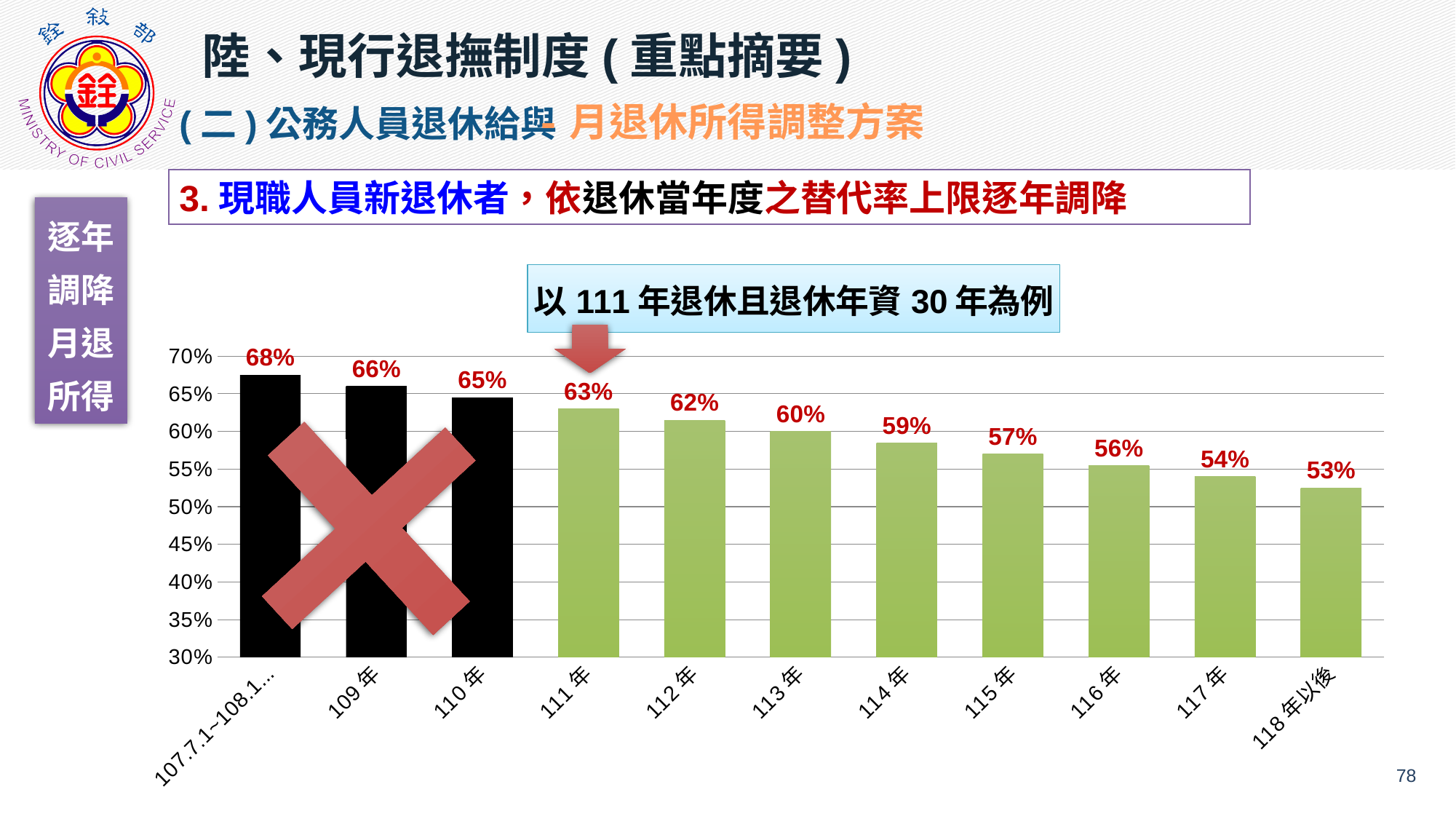

陸、現行退撫制度(重點摘要)
(二)公務人員退休給與
-月退休所得調整方案
3.現職人員新退休者，依退休當年度之替代率上限逐年調降
逐年調降月退所得
退休金種類
利率
實施期間

### Chart: 以111年退休且退休年資30年為例

| Category |  |
|---|---|
| 107.7.1~108.12.31 | 0.675 |
| 109年 | 0.66 |
| 110年 | 0.645 |
| 111年 | 0.63 |
| 112年 | 0.615 |
| 113年 | 0.6 |
| 114年 | 0.585 |
| 115年 | 0.57 |
| 116年 | 0.5549999999999999 |
| 117年 | 0.5399999999999999 |
| 118年以後 | 0.5249999999999999 |